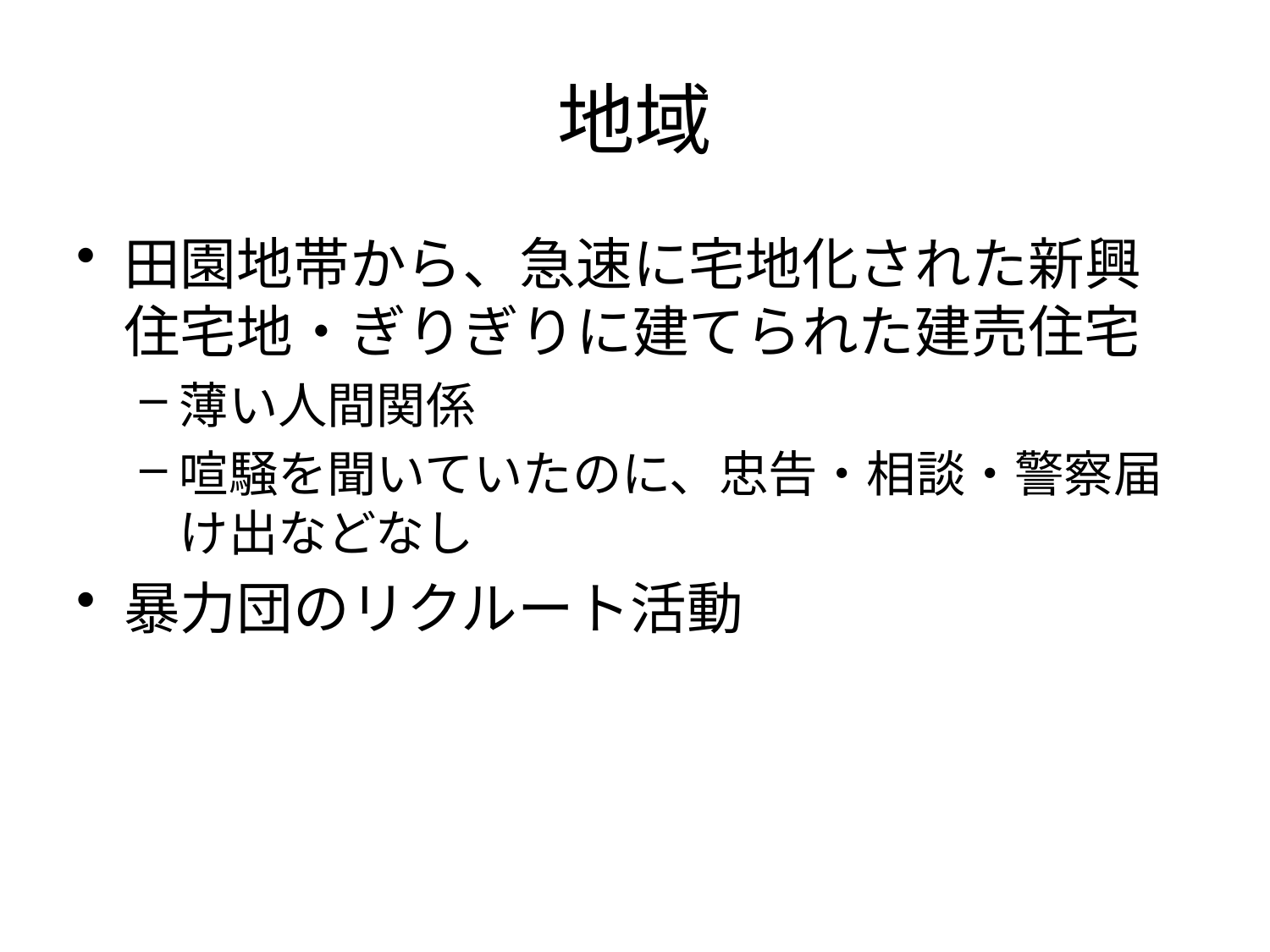

# 地域
田園地帯から、急速に宅地化された新興住宅地・ぎりぎりに建てられた建売住宅
薄い人間関係
喧騒を聞いていたのに、忠告・相談・警察届け出などなし
暴力団のリクルート活動